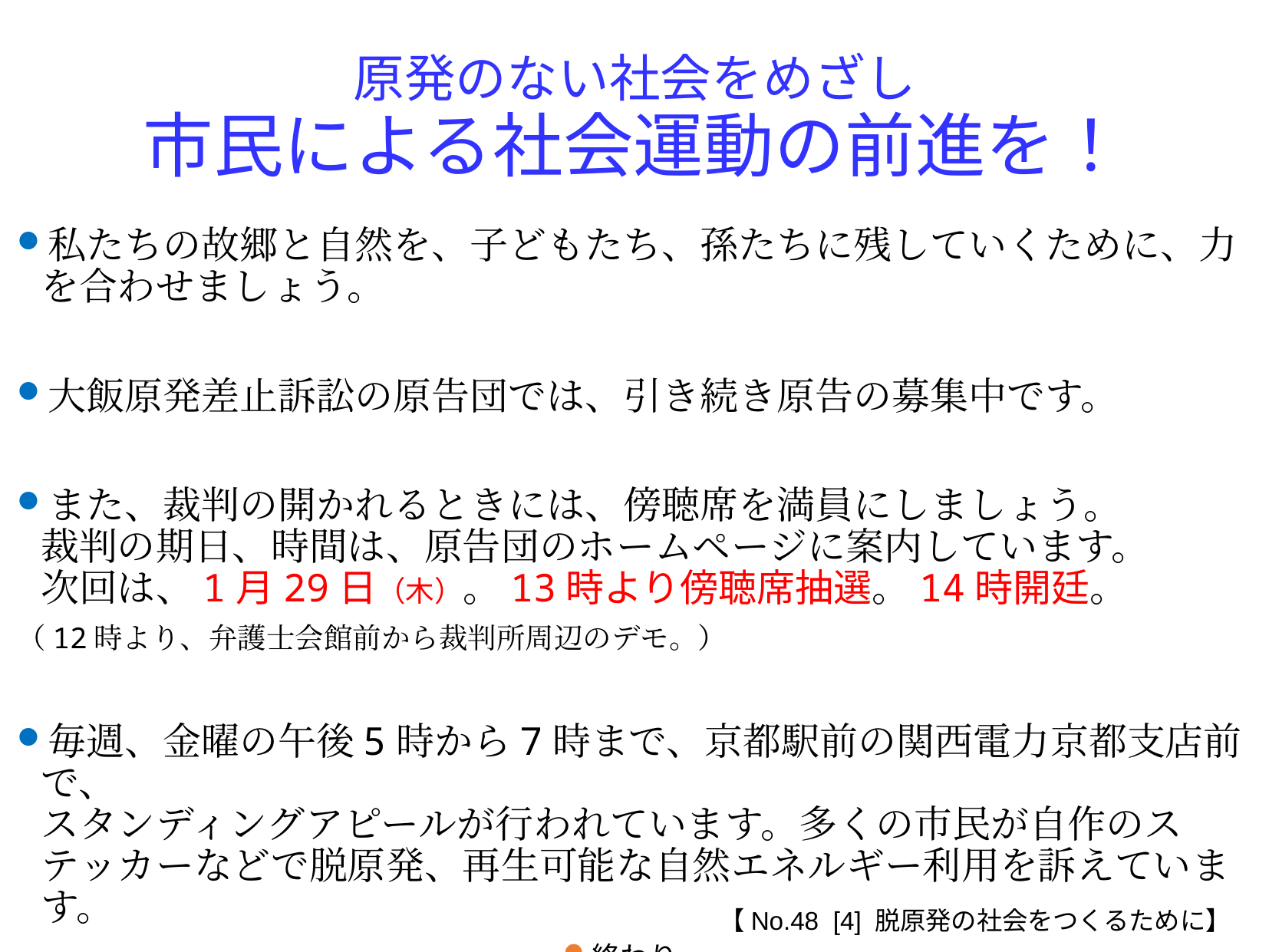

原発のない社会をめざし
市民による社会運動の前進を！
私たちの故郷と自然を、子どもたち、孫たちに残していくために、力を合わせましょう。

大飯原発差止訴訟の原告団では、引き続き原告の募集中です。

また、裁判の開かれるときには、傍聴席を満員にしましょう。
裁判の期日、時間は、原告団のホームページに案内しています。
次回は、1月29日（木）。13時より傍聴席抽選。14時開廷。
（12時より、弁護士会館前から裁判所周辺のデモ。）

毎週、金曜の午後5時から7時まで、京都駅前の関西電力京都支店前で、
スタンディングアピールが行われています。多くの市民が自作のステッカーなどで脱原発、再生可能な自然エネルギー利用を訴えています。
終わり。

【No.48  [4] 脱原発の社会をつくるために】